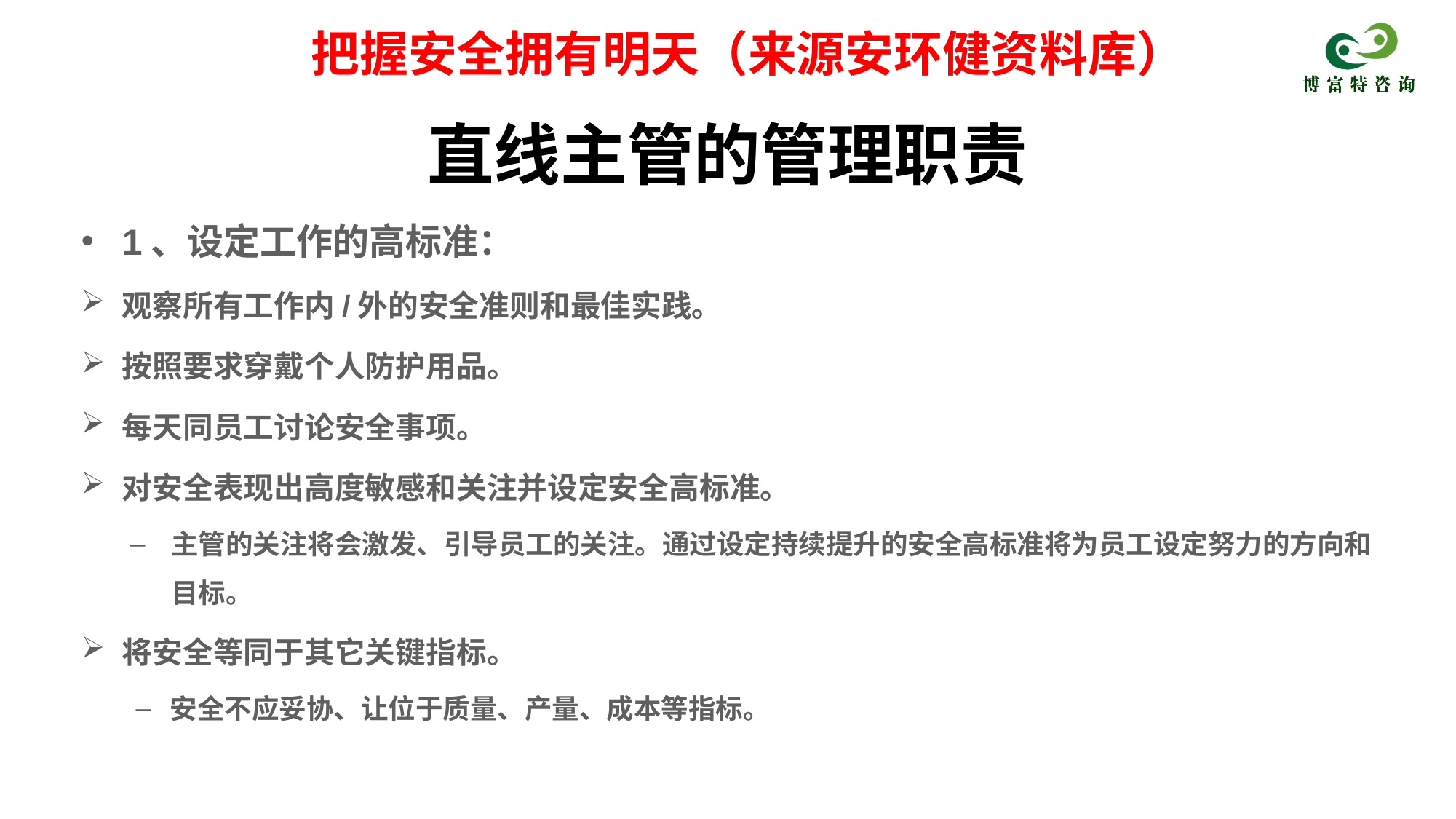

# 直线主管的管理职责
1、设定工作的高标准：
观察所有工作内/外的安全准则和最佳实践。
按照要求穿戴个人防护用品。
每天同员工讨论安全事项。
对安全表现出高度敏感和关注并设定安全高标准。
主管的关注将会激发、引导员工的关注。通过设定持续提升的安全高标准将为员工设定努力的方向和目标。
将安全等同于其它关键指标。
安全不应妥协、让位于质量、产量、成本等指标。